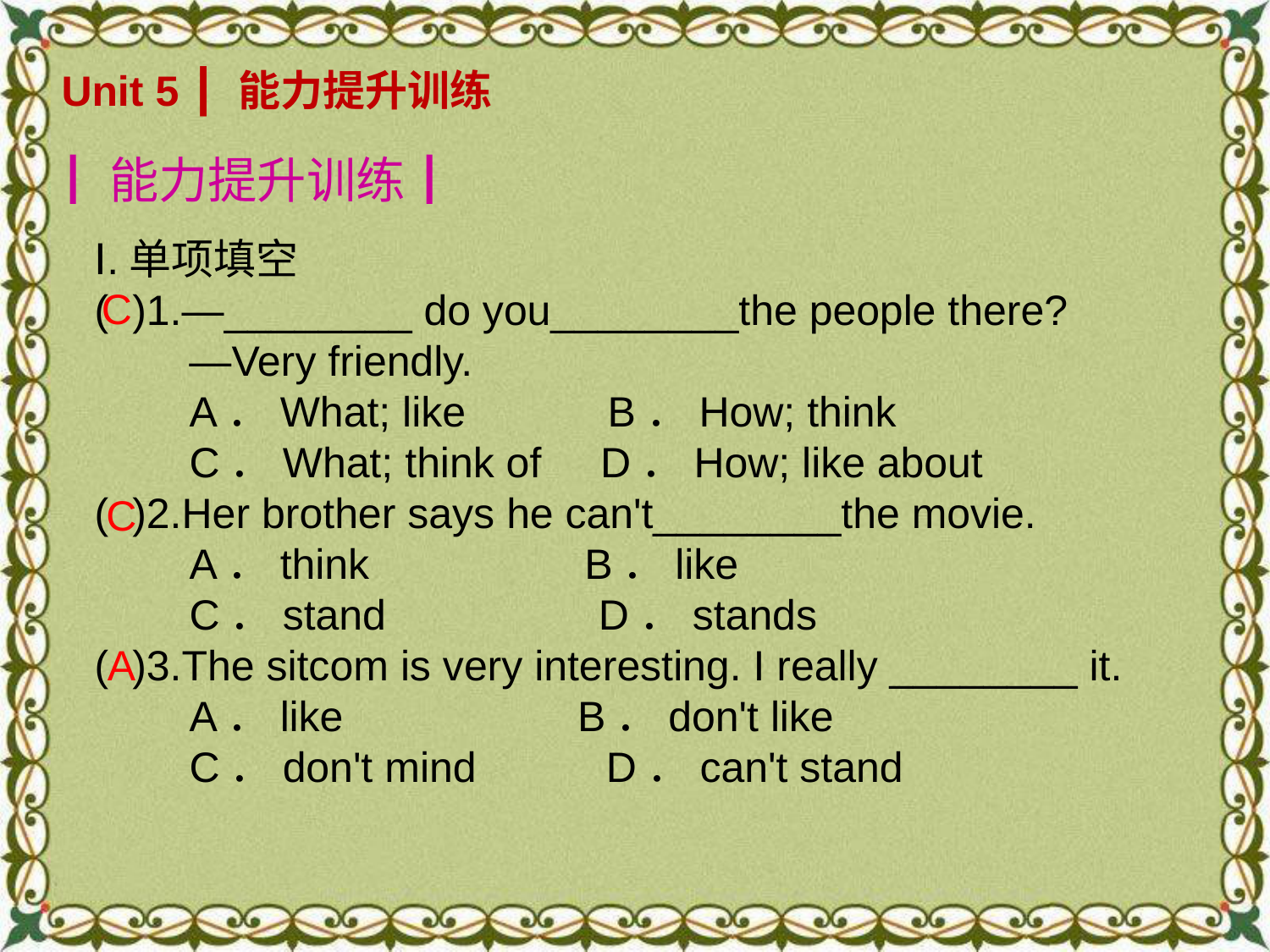

Unit 5 ┃ 能力提升训练
┃能力提升训练┃

Ⅰ.单项填空
(  )1.—________ do you________the people there?
        —Very friendly.
        A．What; like            B．How; think
        C．What; think of     D．How; like about
(  )2.Her brother says he can't________the movie.
        A．think　                B．like
        C．stand                  D．stands
(  )3.The sitcom is very interesting. I really ________ it.
        A．like　                  B．don't like
        C．don't mind           D．can't stand
 C
C
A